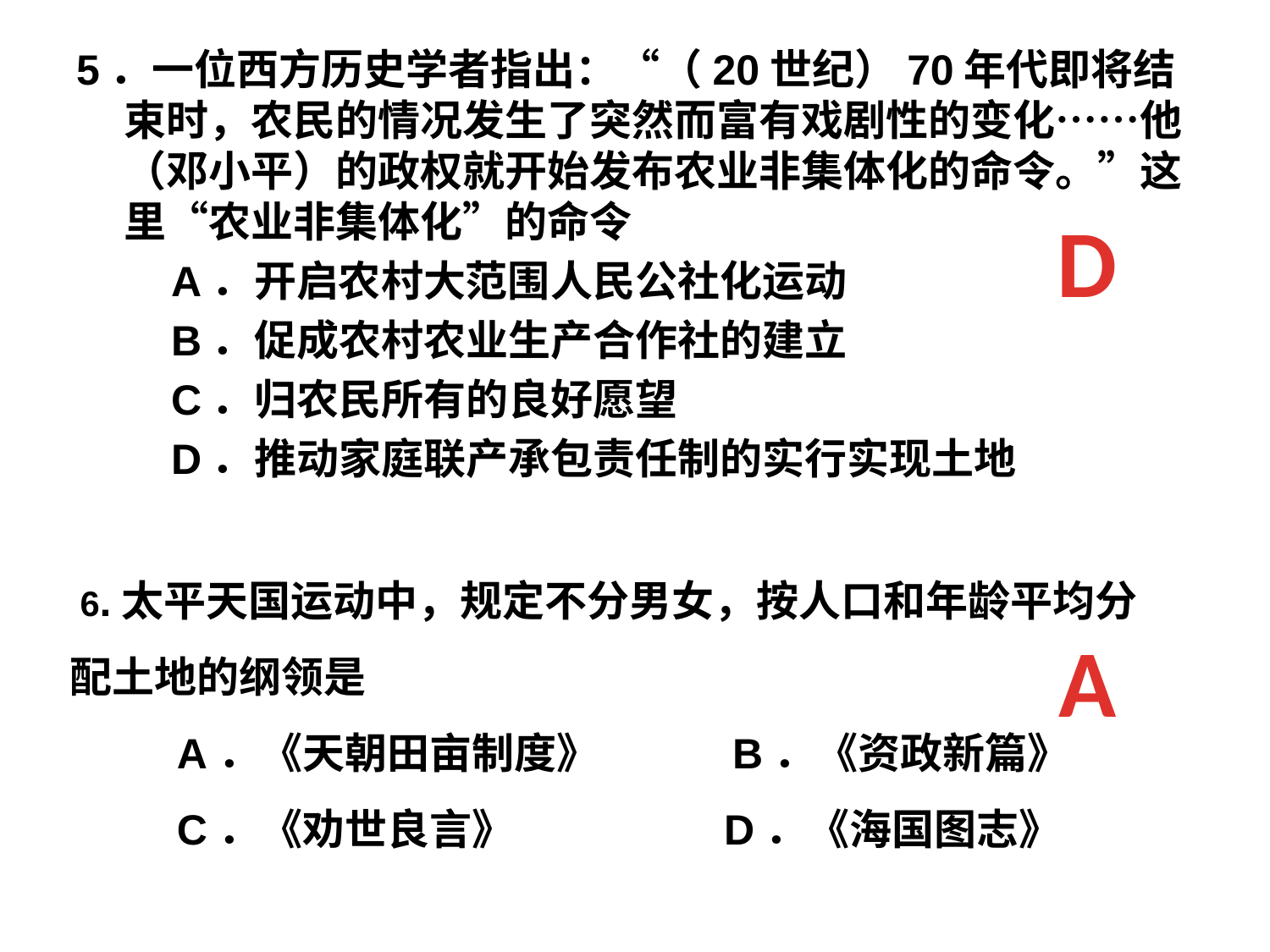

5．一位西方历史学者指出：“（20世纪）70年代即将结束时，农民的情况发生了突然而富有戏剧性的变化……他（邓小平）的政权就开始发布农业非集体化的命令。”这里“农业非集体化”的命令
        A．开启农村大范围人民公社化运动
        B．促成农村农业生产合作社的建立
        C．归农民所有的良好愿望
        D．推动家庭联产承包责任制的实行实现土地

D
 6.太平天国运动中，规定不分男女，按人口和年龄平均分配土地的纲领是
         A．《天朝田亩制度》             B．《资政新篇》
         C．《劝世良言》                     D．《海国图志》
A